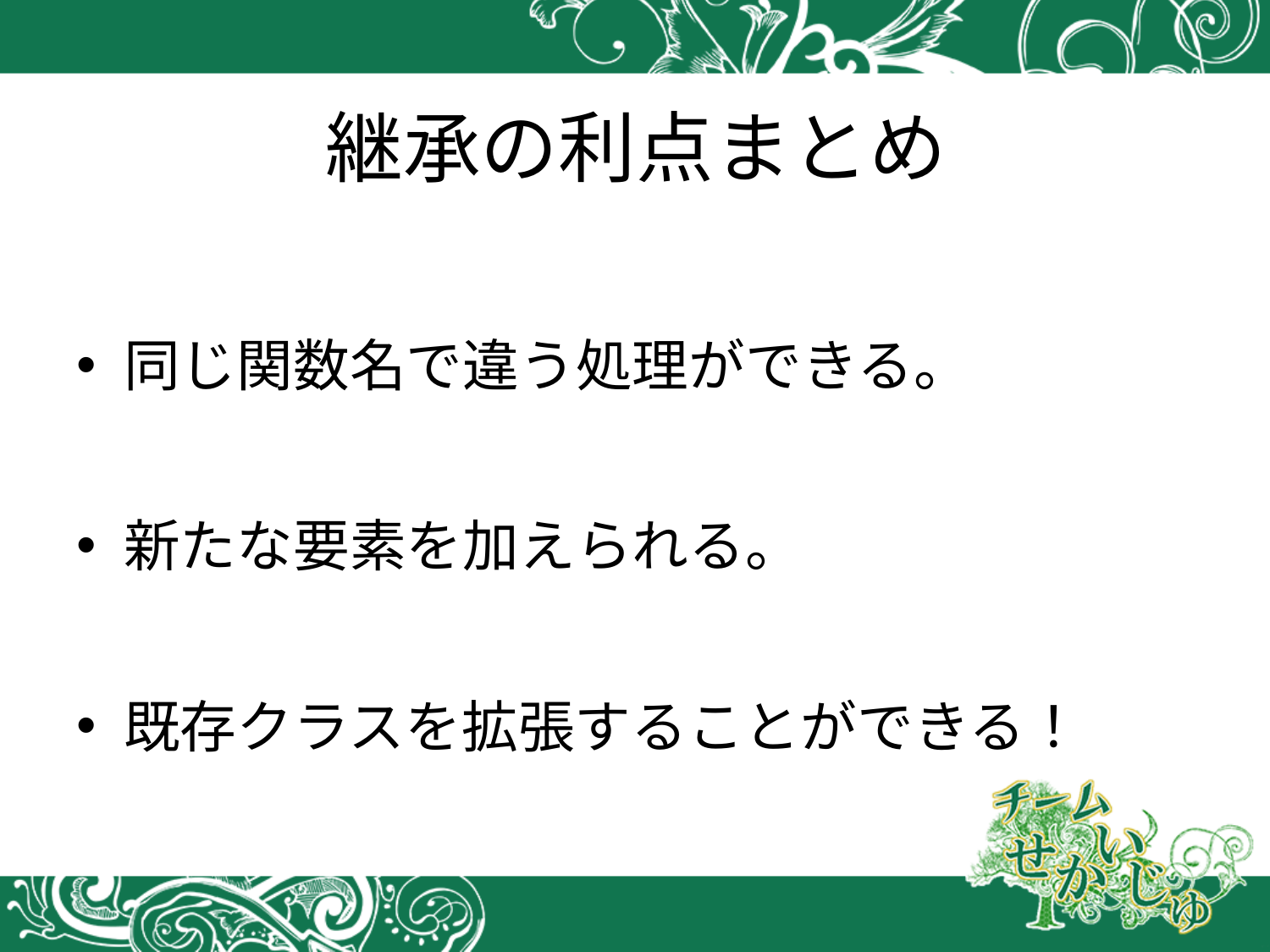

# 継承の利点まとめ
同じ関数名で違う処理ができる。
新たな要素を加えられる。
既存クラスを拡張することができる！